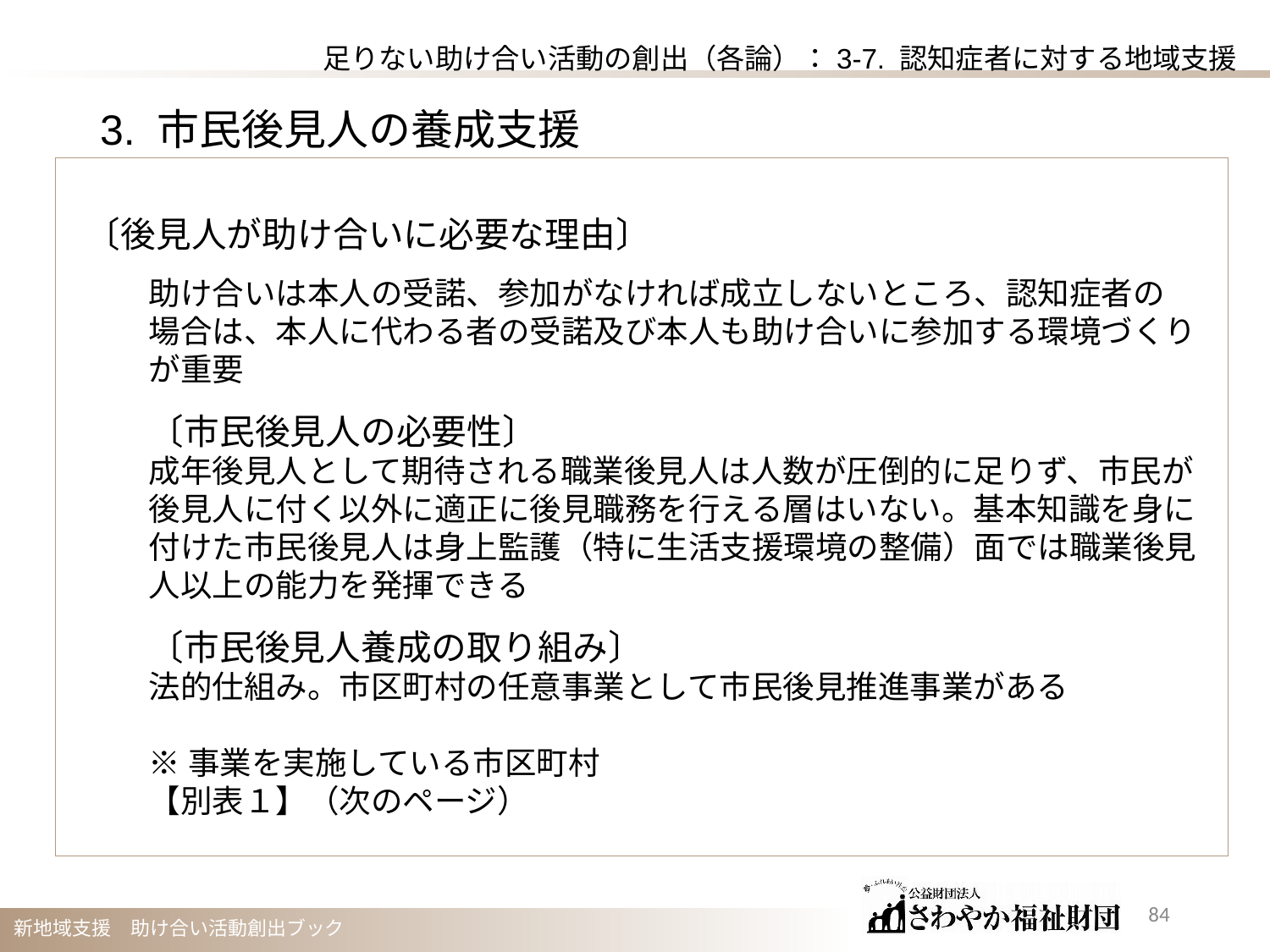

足りない助け合い活動の創出（各論）：3-7. 認知症者に対する地域支援
3. 市民後見人の養成支援

〔後見人が助け合いに必要な理由〕
助け合いは本人の受諾、参加がなければ成立しないところ、認知症者の
場合は、本人に代わる者の受諾及び本人も助け合いに参加する環境づくり
が重要
〔市民後見人の必要性〕
成年後見人として期待される職業後見人は人数が圧倒的に足りず、市民が
後見人に付く以外に適正に後見職務を行える層はいない。基本知識を身に
付けた市民後見人は身上監護（特に生活支援環境の整備）面では職業後見
人以上の能力を発揮できる
〔市民後見人養成の取り組み〕
法的仕組み。市区町村の任意事業として市民後見推進事業がある

※事業を実施している市区町村
【別表１】（次のページ）
84